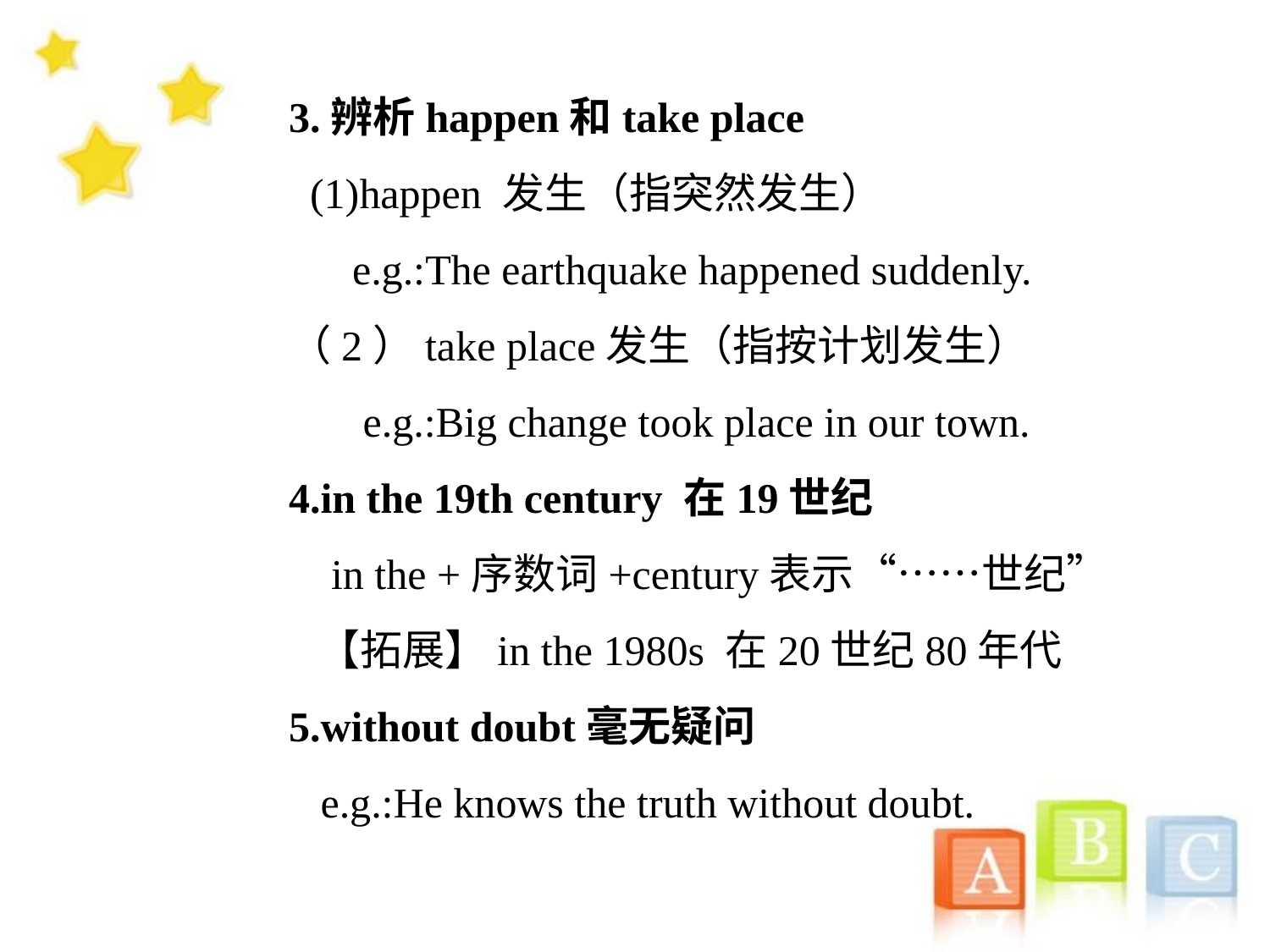

3.辨析happen和take place
  (1)happen 发生（指突然发生）
      e.g.:The earthquake happened suddenly.
（2）take place发生（指按计划发生）
       e.g.:Big change took place in our town.
4.in the 19th century 在19世纪
    in the +序数词+century表示“……世纪”
  【拓展】in the 1980s 在20世纪80年代
5.without doubt毫无疑问
   e.g.:He knows the truth without doubt.